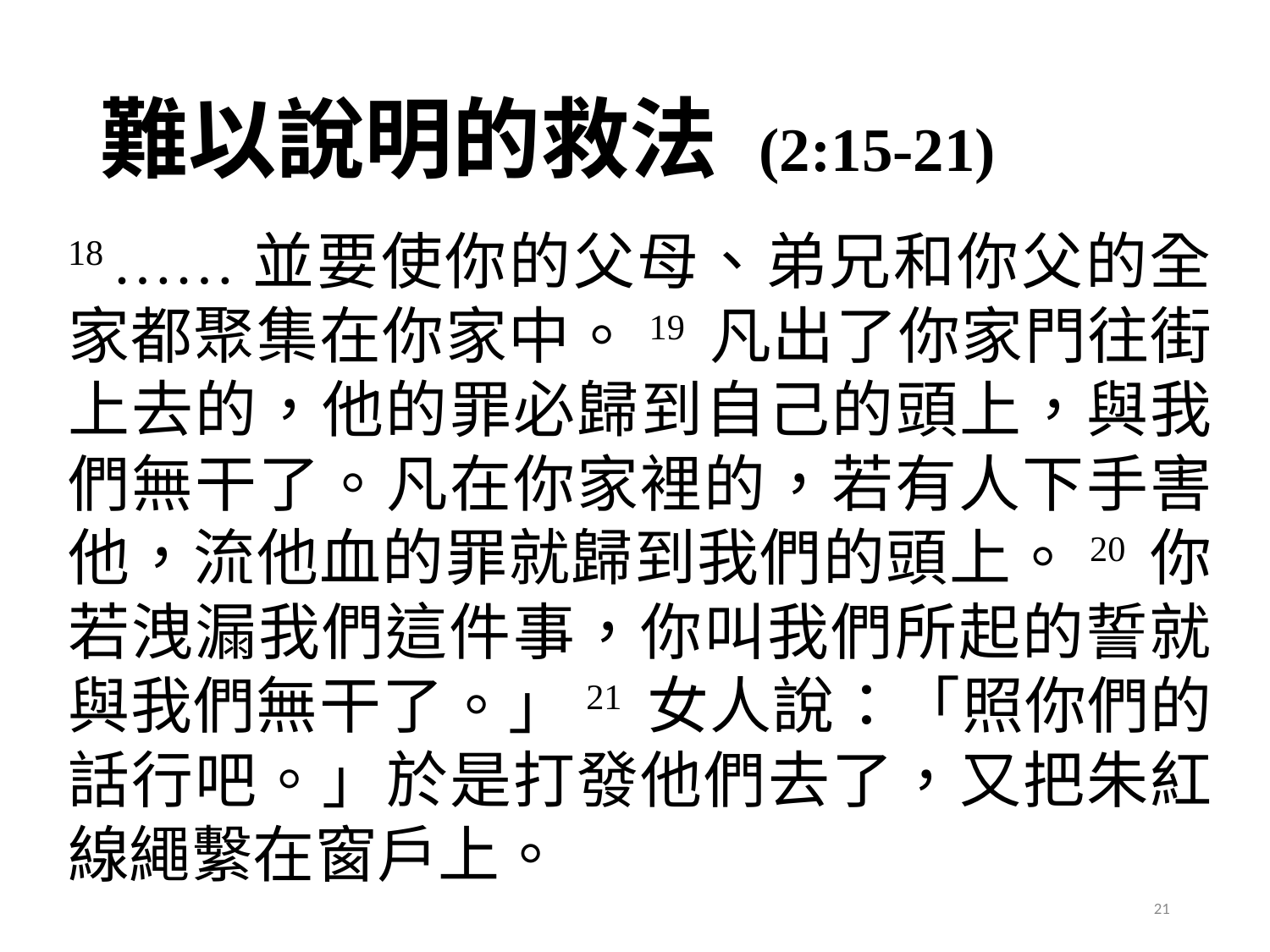

# 難以說明的救法 (2:15-21)
18 ……並要使你的父母、弟兄和你父的全家都聚集在你家中。19 凡出了你家門往街上去的，他的罪必歸到自己的頭上，與我們無干了。凡在你家裡的，若有人下手害他，流他血的罪就歸到我們的頭上。20 你若洩漏我們這件事，你叫我們所起的誓就與我們無干了。」21 女人說：「照你們的話行吧。」於是打發他們去了，又把朱紅線繩繫在窗戶上。
21